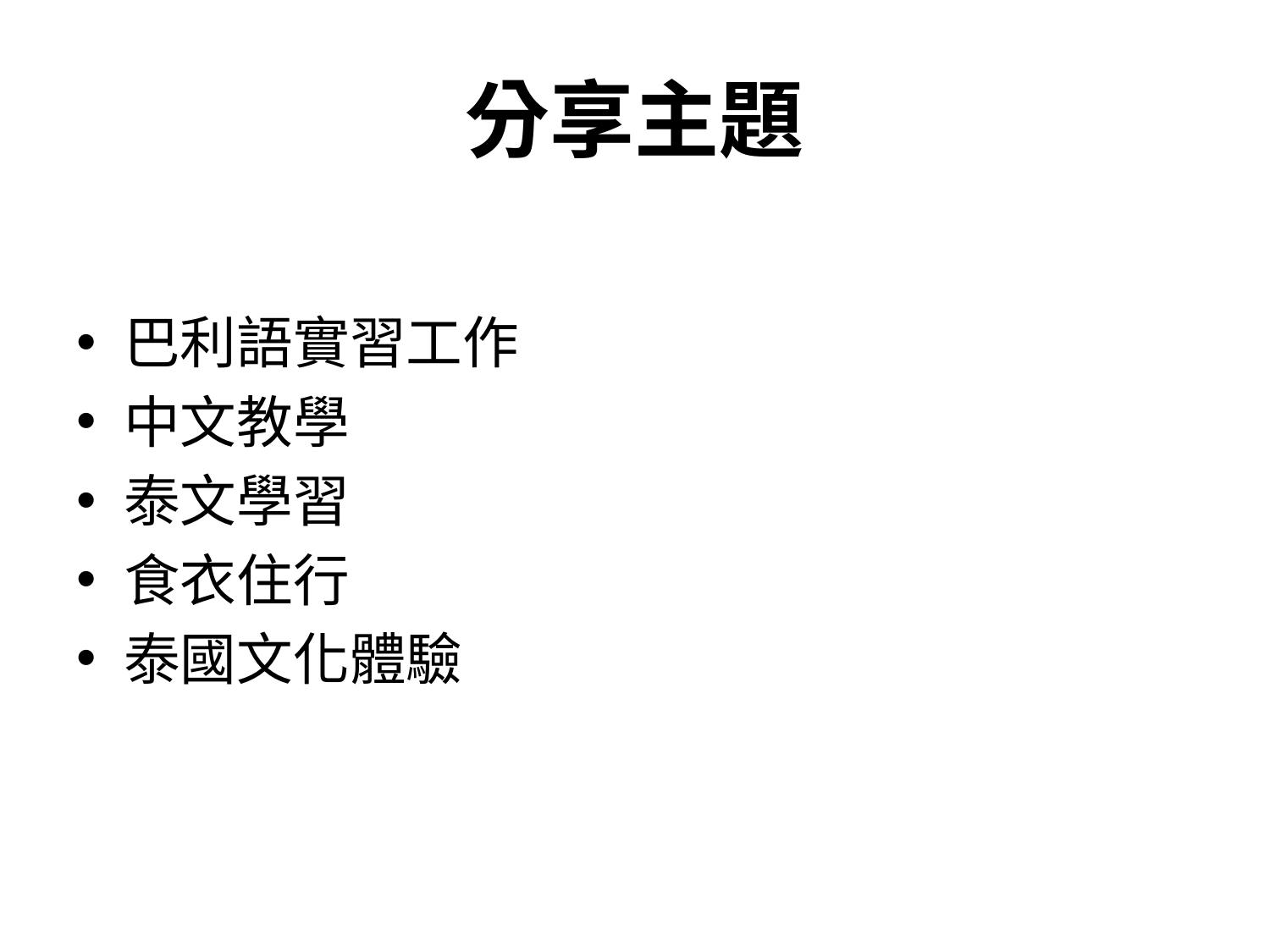

# 分享主題

巴利語實習工作
中文教學
泰文學習
食衣住行
泰國文化體驗